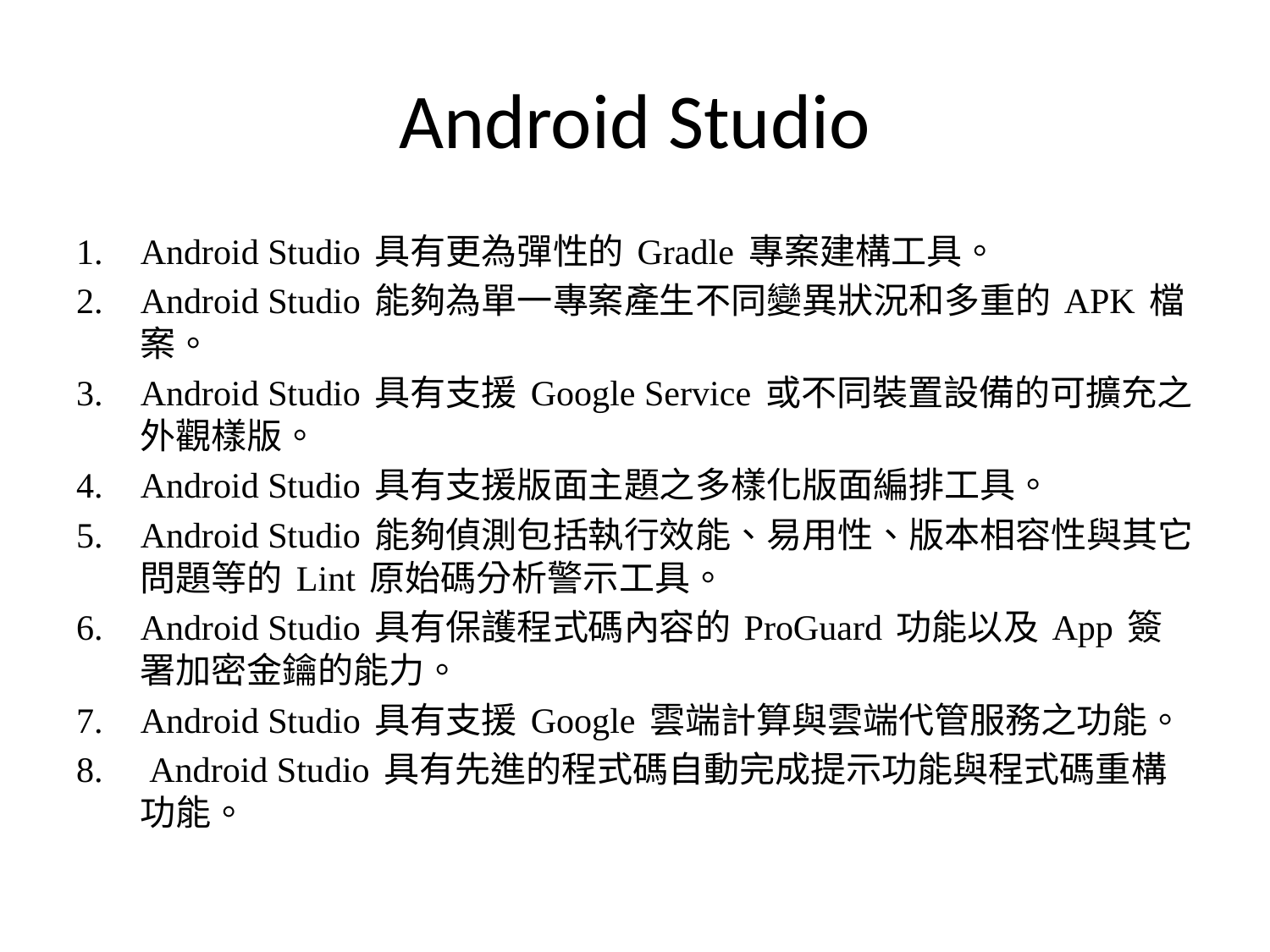

# Android Studio
Android Studio 具有更為彈性的 Gradle 專案建構工具。
Android Studio 能夠為單一專案產生不同變異狀況和多重的 APK 檔案。
Android Studio 具有支援 Google Service 或不同裝置設備的可擴充之外觀樣版。
Android Studio 具有支援版面主題之多樣化版面編排工具。
Android Studio 能夠偵測包括執行效能、易用性、版本相容性與其它問題等的 Lint 原始碼分析警示工具。
Android Studio 具有保護程式碼內容的 ProGuard 功能以及 App 簽署加密金鑰的能力。
Android Studio 具有支援 Google 雲端計算與雲端代管服務之功能。
 Android Studio 具有先進的程式碼自動完成提示功能與程式碼重構功能。